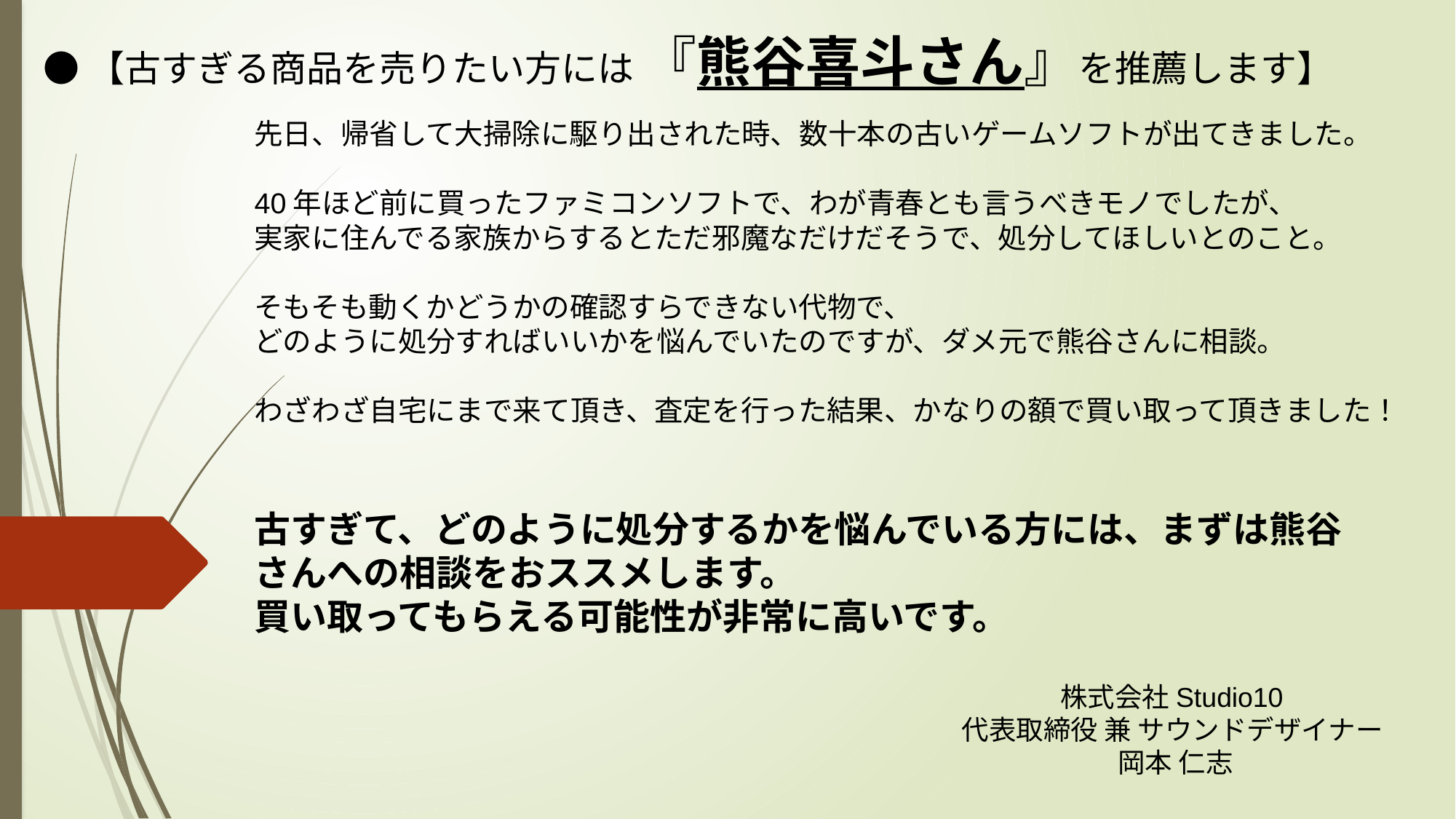

●【古すぎる商品を売りたい方には 『熊谷喜斗さん』を推薦します】
先日、帰省して大掃除に駆り出された時、数十本の古いゲームソフトが出てきました。

40年ほど前に買ったファミコンソフトで、わが青春とも言うべきモノでしたが、
実家に住んでる家族からするとただ邪魔なだけだそうで、処分してほしいとのこと。

そもそも動くかどうかの確認すらできない代物で、
どのように処分すればいいかを悩んでいたのですが、ダメ元で熊谷さんに相談。

わざわざ自宅にまで来て頂き、査定を行った結果、かなりの額で買い取って頂きました！
古すぎて、どのように処分するかを悩んでいる方には、まずは熊谷さんへの相談をおススメします。
買い取ってもらえる可能性が非常に高いです。
株式会社Studio10
代表取締役 兼 サウンドデザイナー
岡本 仁志